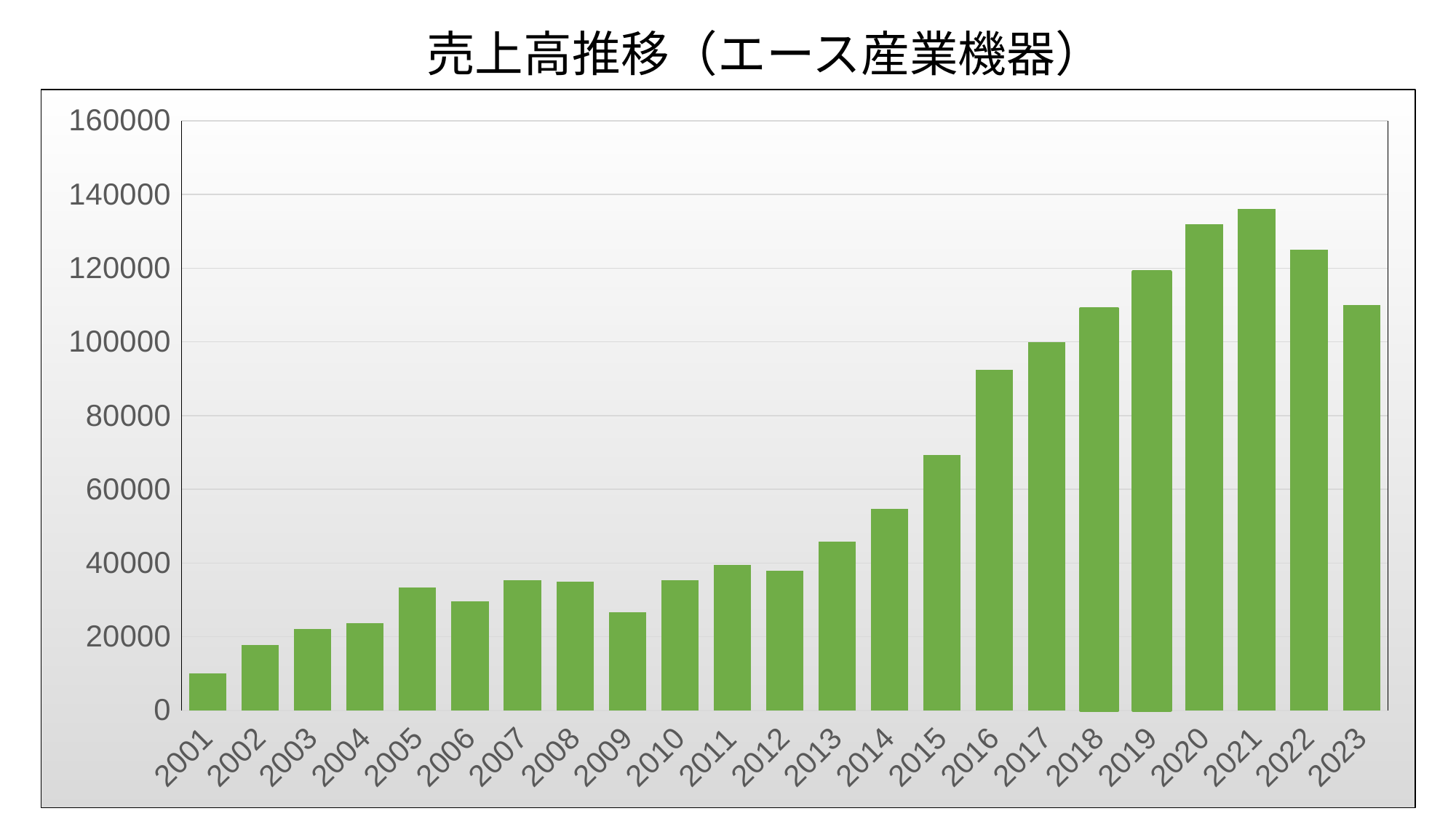

# 売上高推移（エース産業機器）

### Chart

| Category | 売上高 |
|---|---|
| 2001 | 9935.0 |
| 2002 | 17724.0 |
| 2003 | 22131.0 |
| 2004 | 23654.0 |
| 2005 | 33256.0 |
| 2006 | 29655.0 |
| 2007 | 35368.0 |
| 2008 | 34861.0 |
| 2009 | 26692.0 |
| 2010 | 35348.0 |
| 2011 | 39406.0 |
| 2012 | 37918.0 |
| 2013 | 45737.0 |
| 2014 | 54647.0 |
| 2015 | 69244.0 |
| 2016 | 92500.0 |
| 2017 | 100000.0 |
| 2018 | 109000.0 |
| 2019 | 119000.0 |
| 2020 | 132000.0 |
| 2021 | 136000.0 |
| 2022 | 125000.0 |
| 2023 | 110000.0 |